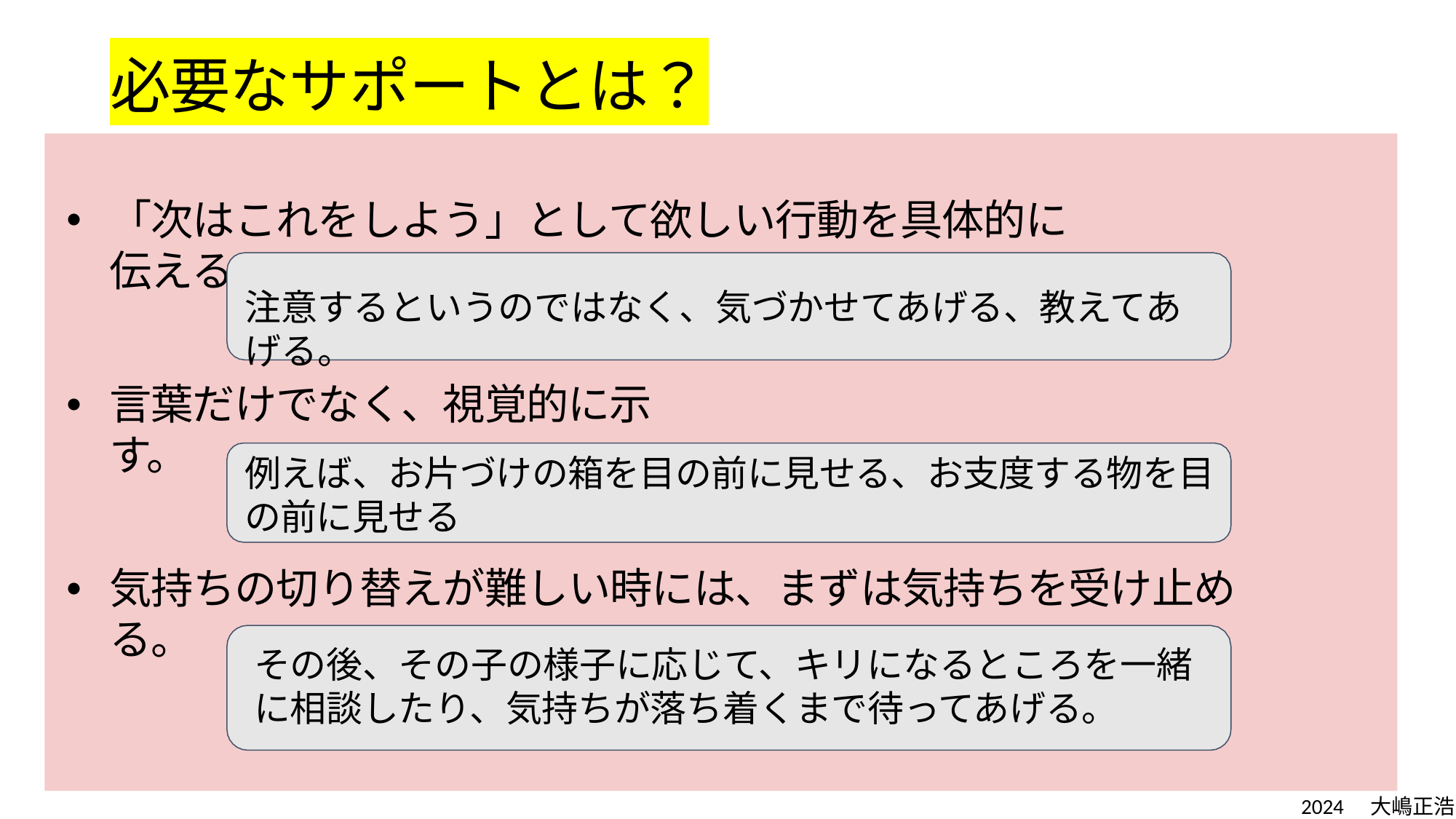

# 必要なサポートとは？

「次はこれをしよう」として欲しい行動を具体的に伝える。

注意するというのではなく、気づかせてあげる、教えてあげる。
言葉だけでなく、視覚的に示す。

例えば、お片づけの箱を目の前に見せる、お支度する物を目の前に見せる
気持ちの切り替えが難しい時には、まずは気持ちを受け止める。

その後、その子の様子に応じて、キリになるところを一緒に相談したり、気持ちが落ち着くまで待ってあげる。
2024　大嶋正浩